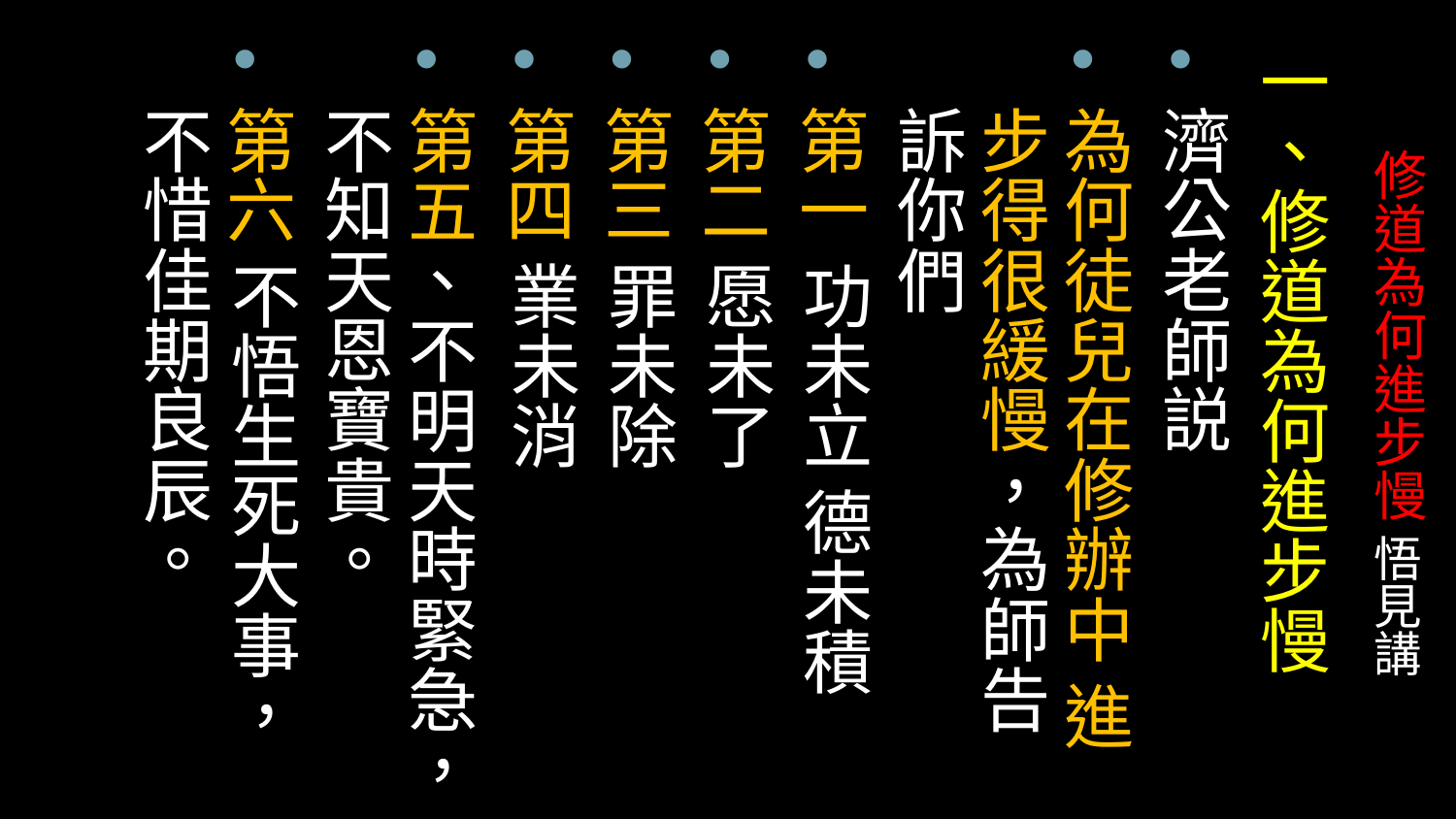

一、修道為何進步慢
濟公老師説
為何徒兒在修辦中 進步得很緩慢，為師告訴你們
第一 功未立 德未積
第二 愿未了
第三 罪未除
第四 業未消
第五、不明天時緊急，不知天恩寶貴。
第六 不悟生死大事，不惜佳期良辰。

# 修道為何進步慢 悟見講